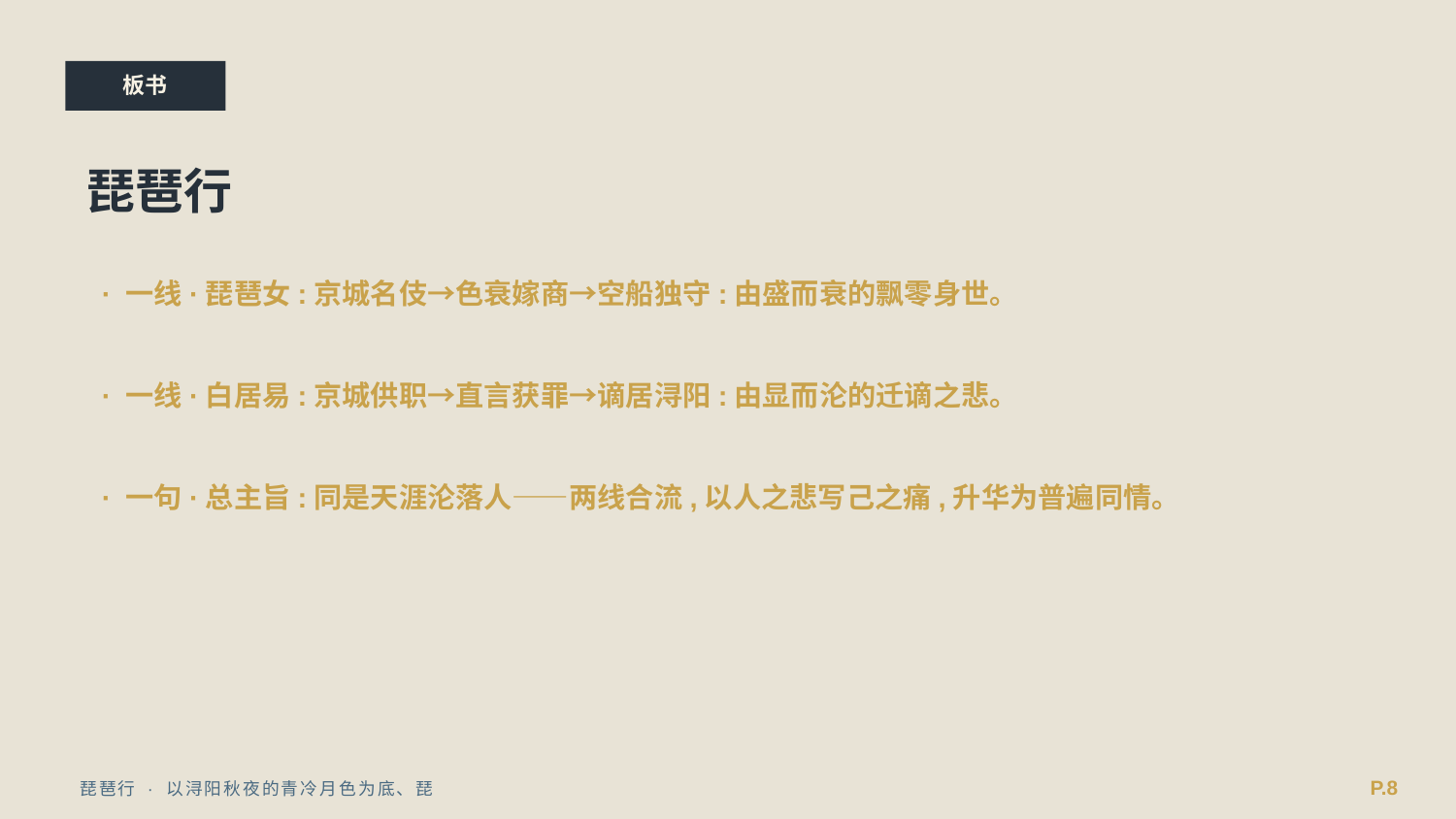

板书

琵琶行
· 一线·琵琶女:京城名伎→色衰嫁商→空船独守:由盛而衰的飘零身世。
· 一线·白居易:京城供职→直言获罪→谪居浔阳:由显而沦的迁谪之悲。
· 一句·总主旨:同是天涯沦落人——两线合流,以人之悲写己之痛,升华为普遍同情。
P.8
琵琶行 · 以浔阳秋夜的青冷月色为底、琵